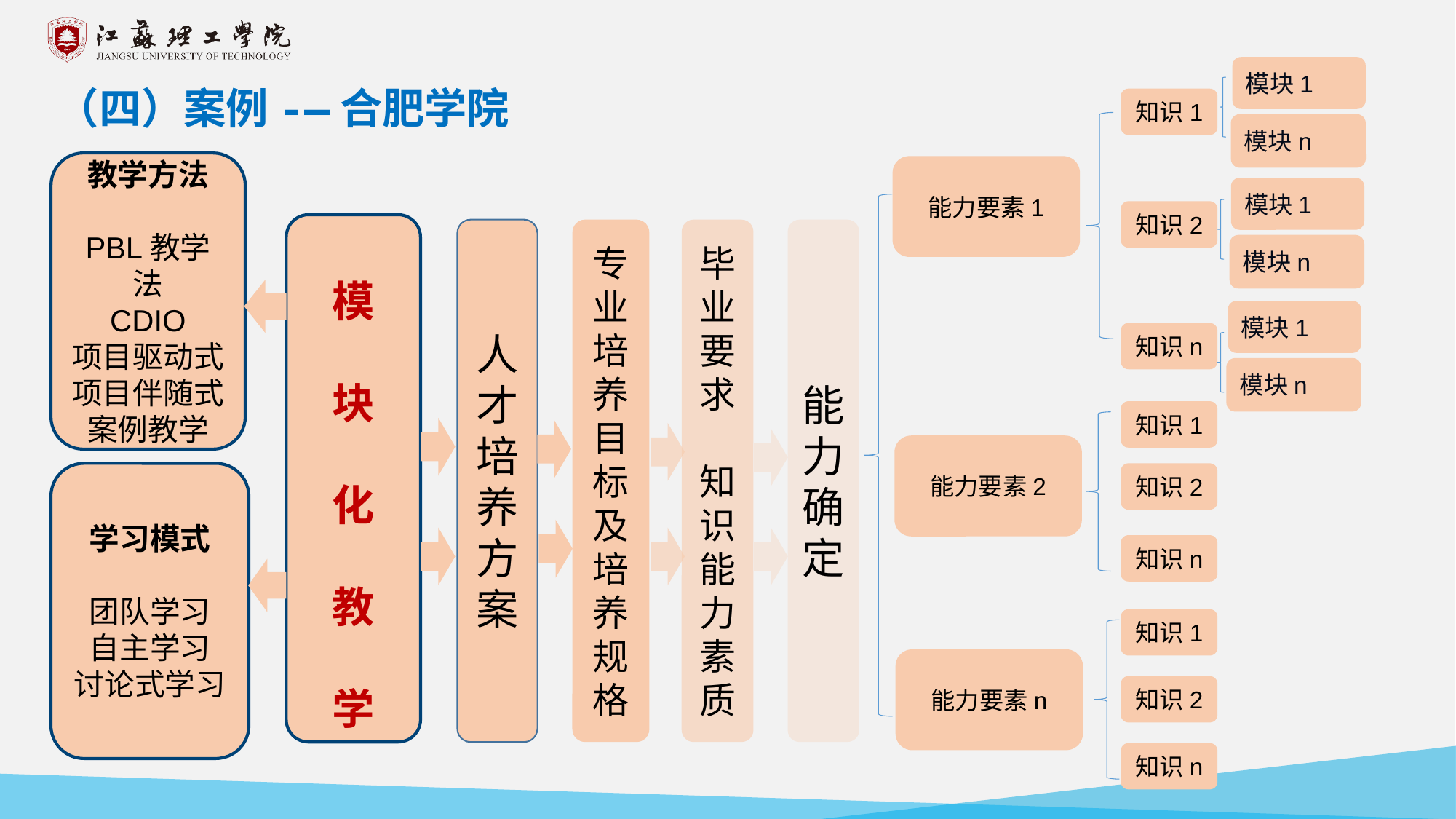

模块1
（四）案例-—合肥学院

知识1

模块n

教学方法

PBL教学法
CDIO
项目驱动式项目伴随式
案例教学

能力要素1
模块1

知识2
模
块
化
教
学
人才培养方案
专业培养目标及培养规格
毕业要求

知识能力素质
能力确定
模块n

模块1
…
知识n

…..
模块n
知识1

能力要素2
知识2
学习模式

团队学习
自主学习
讨论式学习

知识n

知识1

能力要素n
知识2
知识n